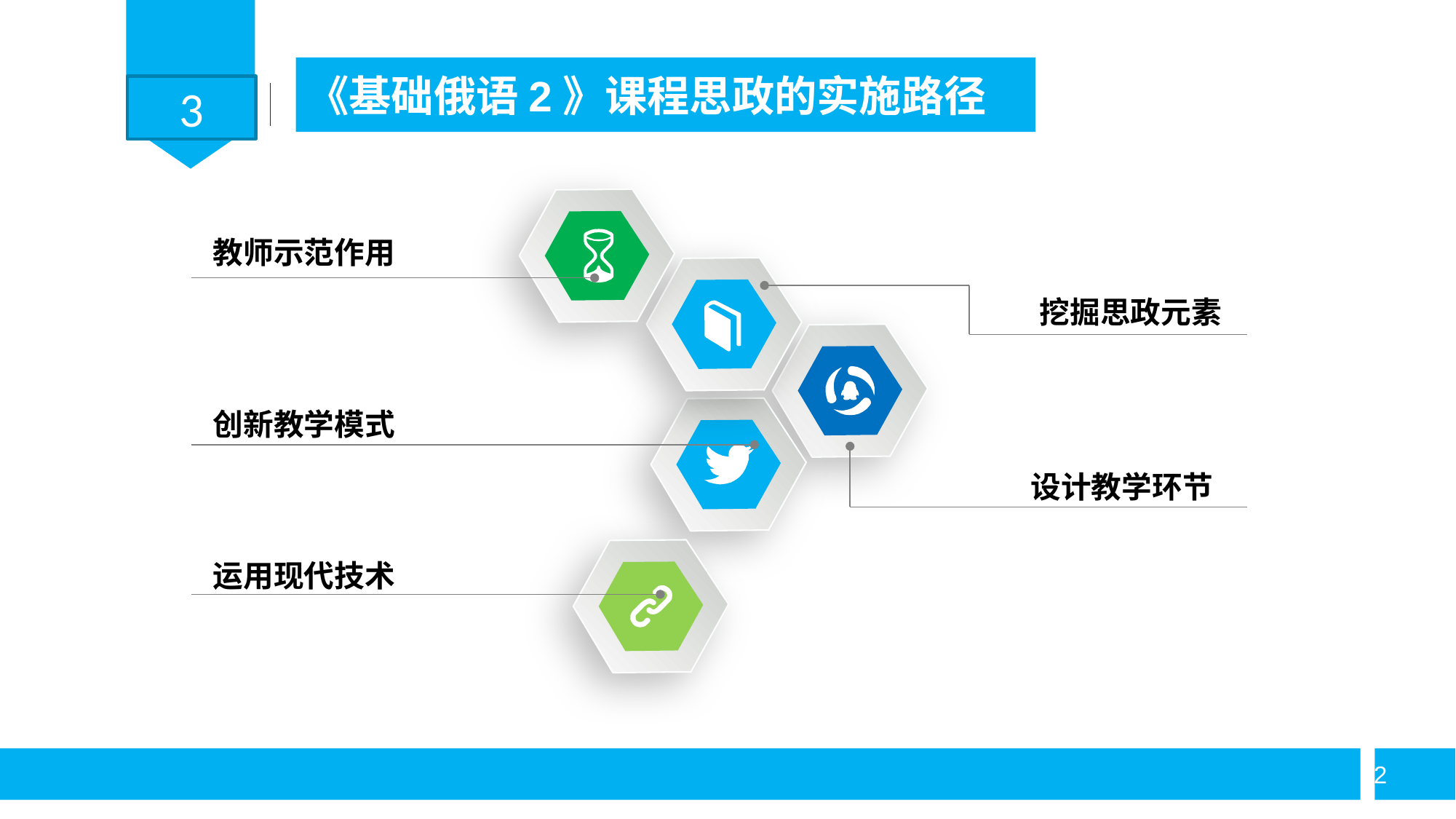

《基础俄语2》课程思政的实施路径
3

教师示范作用

挖掘思政元素

创新教学模式
设计教学环节

运用现代技术